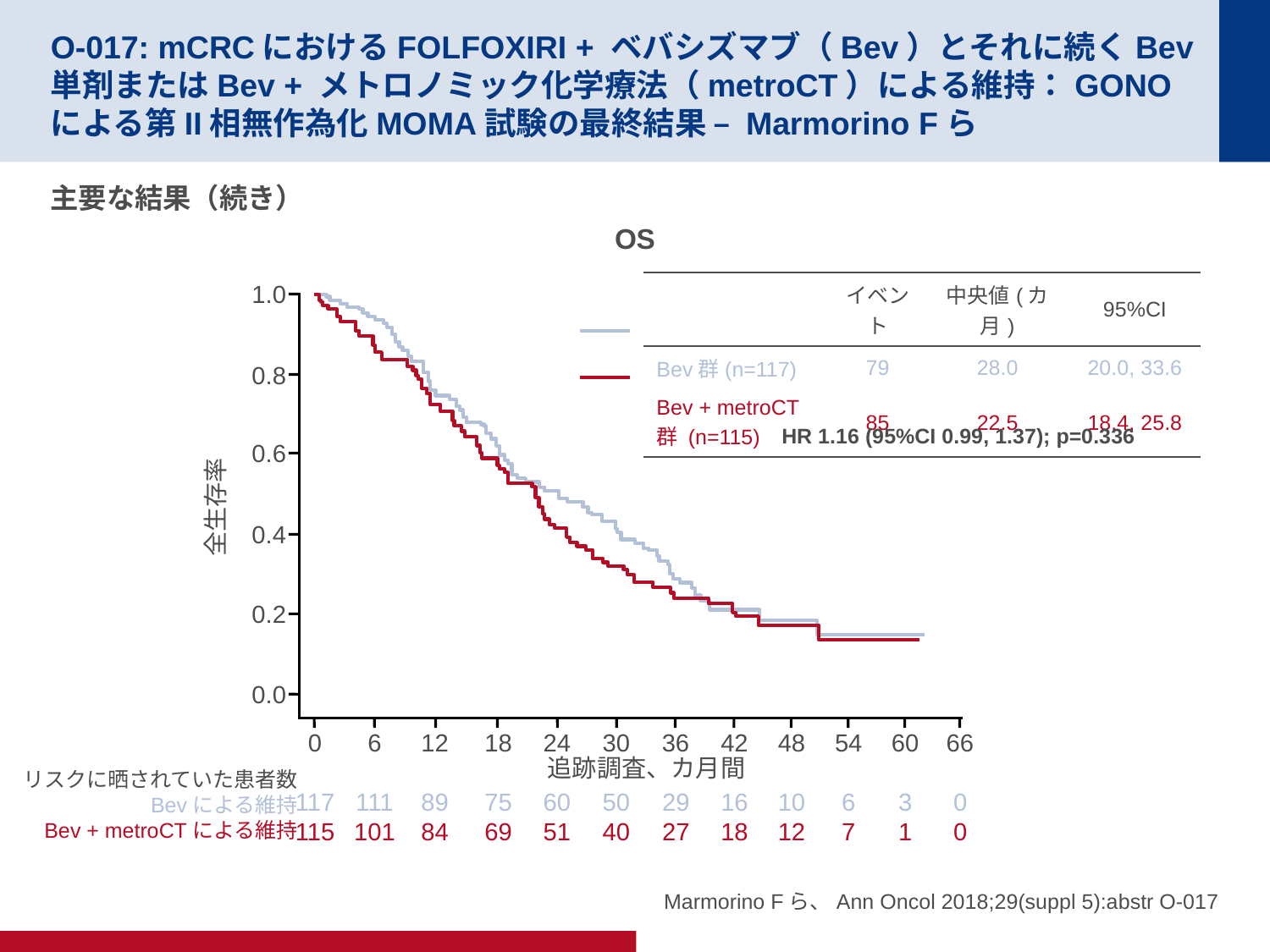

# O-017: mCRCにおけるFOLFOXIRI + ベバシズマブ（Bev）とそれに続くBev単剤またはBev + メトロノミック化学療法（metroCT）による維持：GONOによる第II相無作為化MOMA試験の最終結果 – Marmorino Fら
主要な結果（続き）
OS
1.0

0.8

0.6

全生存率
0.4

0.2

0.0

0

117
115

36

29
27

42

16
18

48

10
12

54

6
7

60

3
1

66

0
0
24

60
51
30

50
40
6

111
101
12

89
84
18

75
69

HR 1.16 (95%CI 0.99, 1.37); p=0.336
追跡調査、カ月間

|  | イベント | 中央値(カ月) | 95%CI |
| --- | --- | --- | --- |
| Bev群(n=117) | 79 | 28.0 | 20.0, 33.6 |
| Bev + metroCT群 (n=115) | 85 | 22.5 | 18.4, 25.8 |
リスクに晒されていた患者数
Bevによる維持
Bev + metroCTによる維持
Marmorino Fら、Ann Oncol 2018;29(suppl 5):abstr O-017